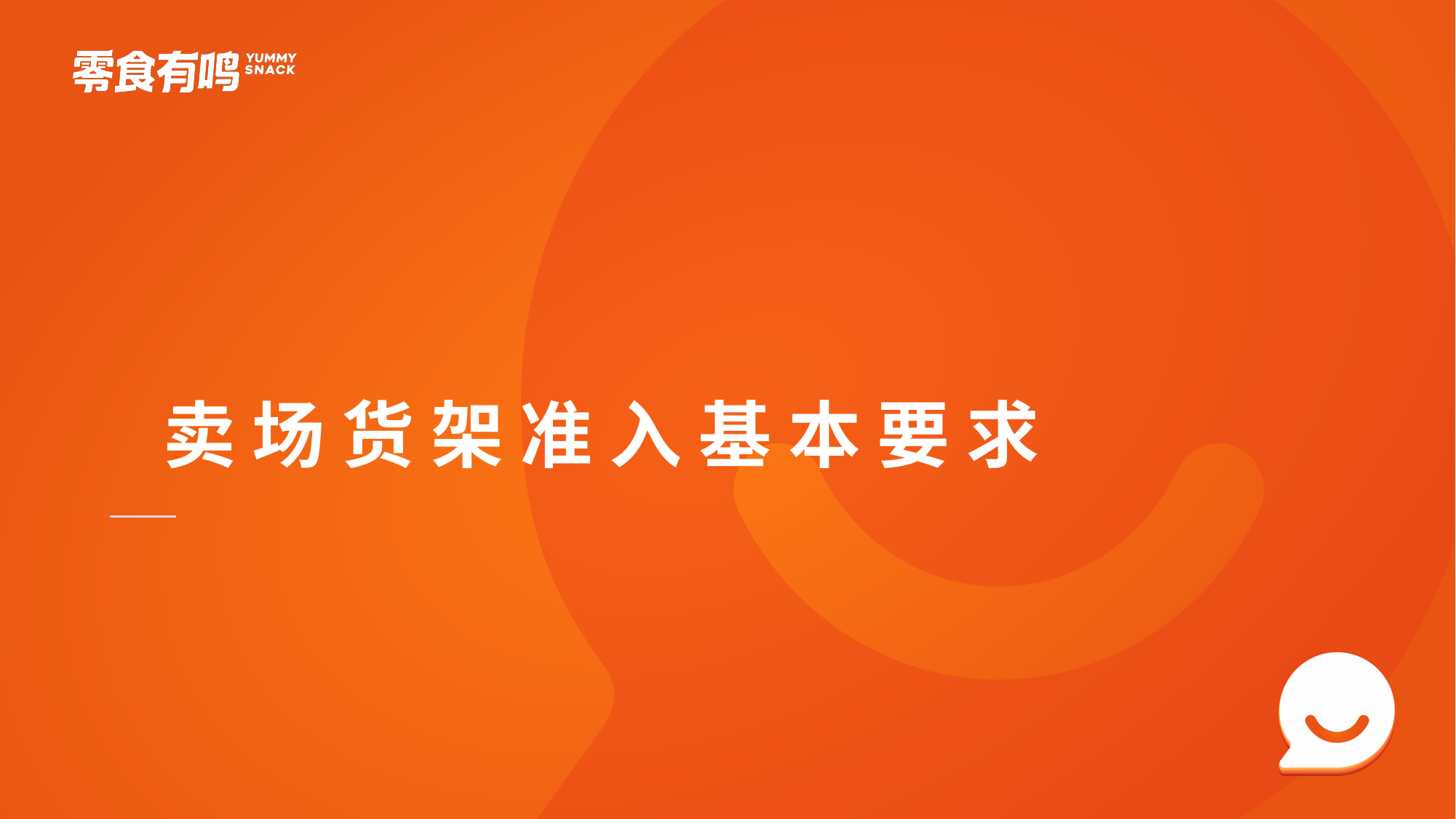

卖 场 货 架 准 入 基 本 要 求